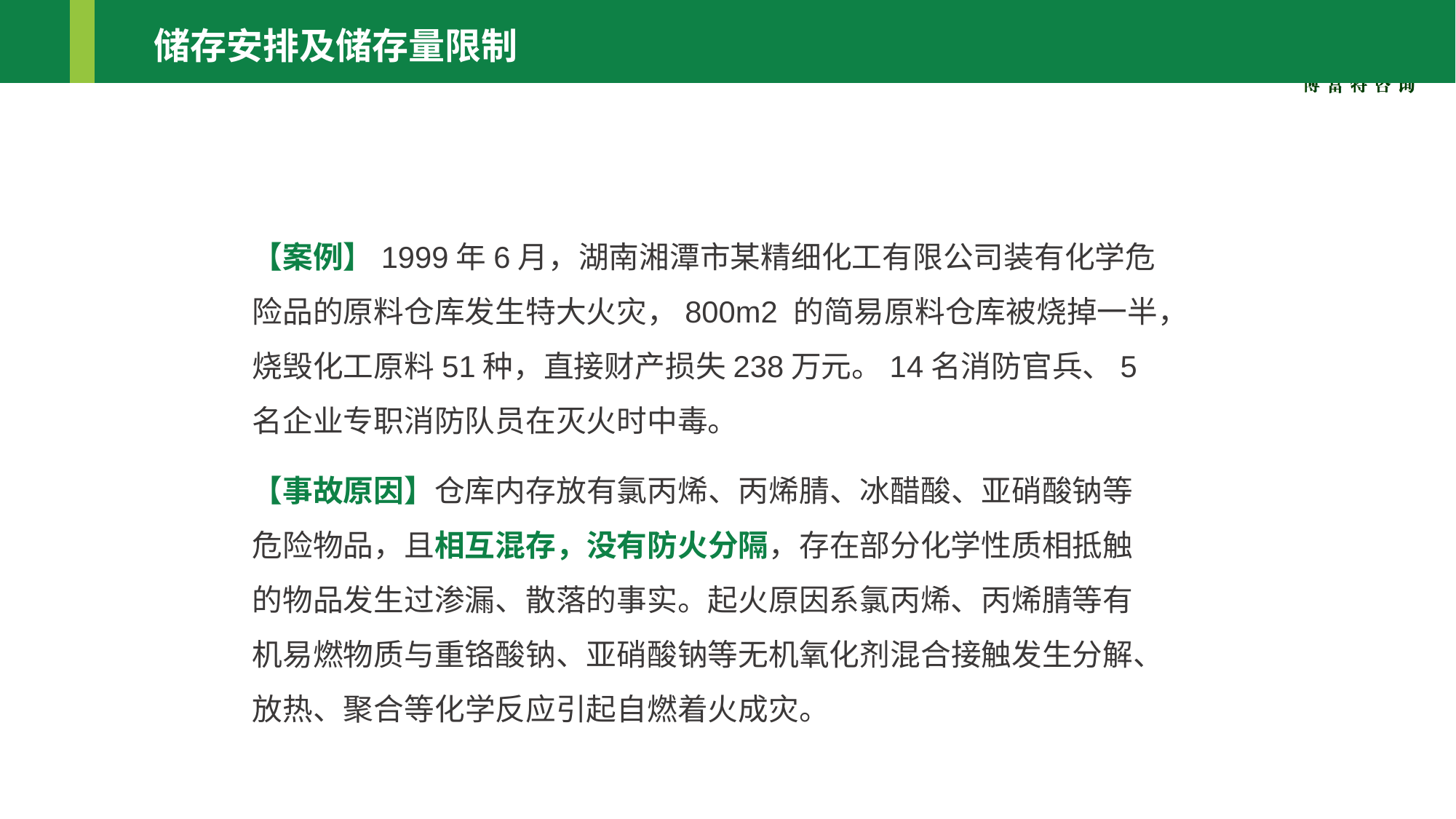

储存安排及储存量限制
【案例】1999年6月，湖南湘潭市某精细化工有限公司装有化学危险品的原料仓库发生特大火灾，800m2 的简易原料仓库被烧掉一半，烧毁化工原料51种，直接财产损失238万元。14名消防官兵、5名企业专职消防队员在灭火时中毒。
【事故原因】仓库内存放有氯丙烯、丙烯腈、冰醋酸、亚硝酸钠等危险物品，且相互混存，没有防火分隔，存在部分化学性质相抵触的物品发生过渗漏、散落的事实。起火原因系氯丙烯、丙烯腈等有机易燃物质与重铬酸钠、亚硝酸钠等无机氧化剂混合接触发生分解、放热、聚合等化学反应引起自燃着火成灾。